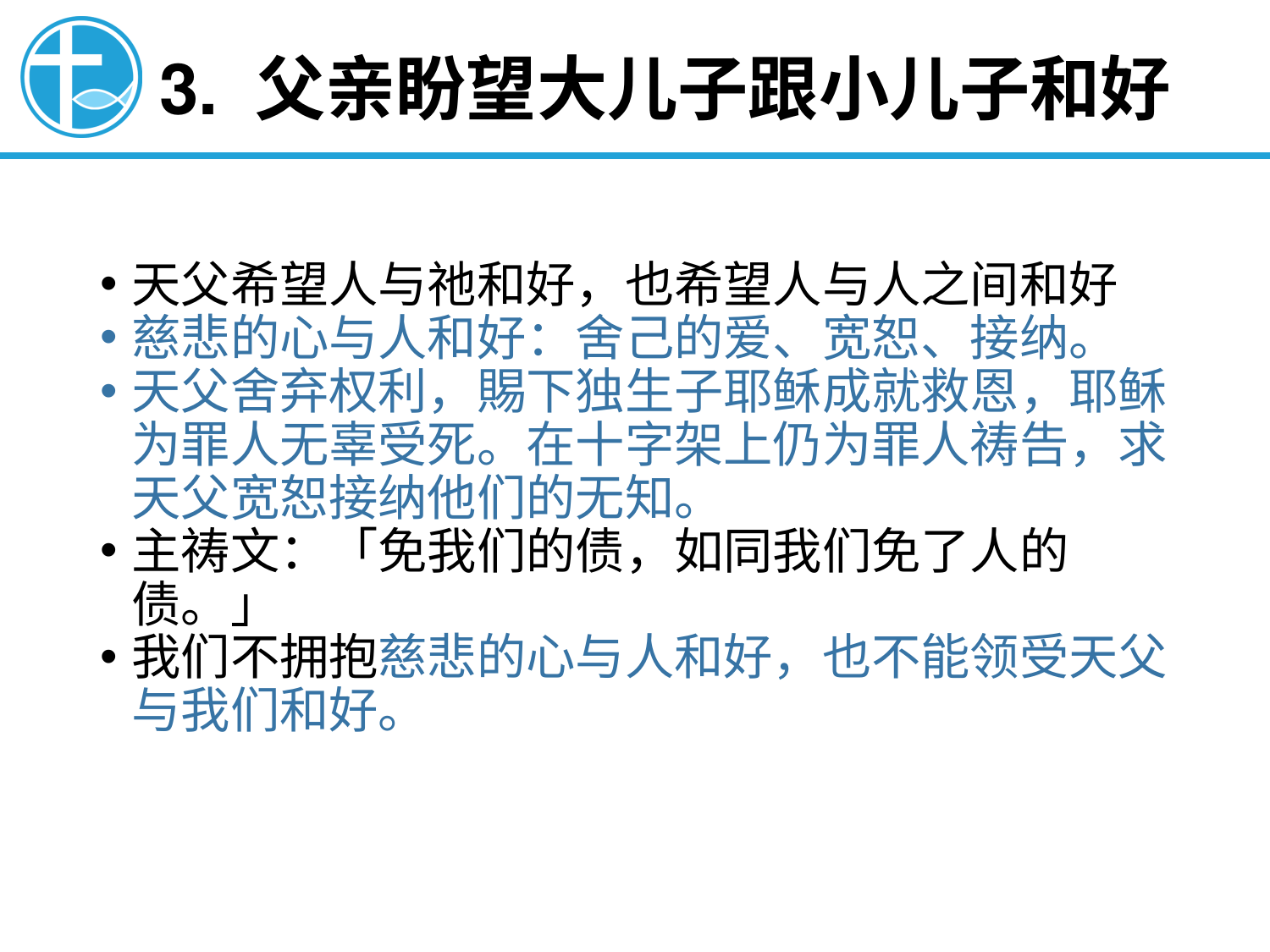

# 3. 父亲盼望大儿子跟小儿子和好
天父希望人与祂和好，也希望人与人之间和好
慈悲的心与人和好：舍己的爱、宽恕、接纳。
天父舍弃权利，賜下独生子耶稣成就救恩，耶稣为罪人无辜受死。在十字架上仍为罪人祷告，求天父宽恕接纳他们的无知。
主祷文：「免我们的债，如同我们免了人的债。」
我们不拥抱慈悲的心与人和好，也不能领受天父与我们和好。